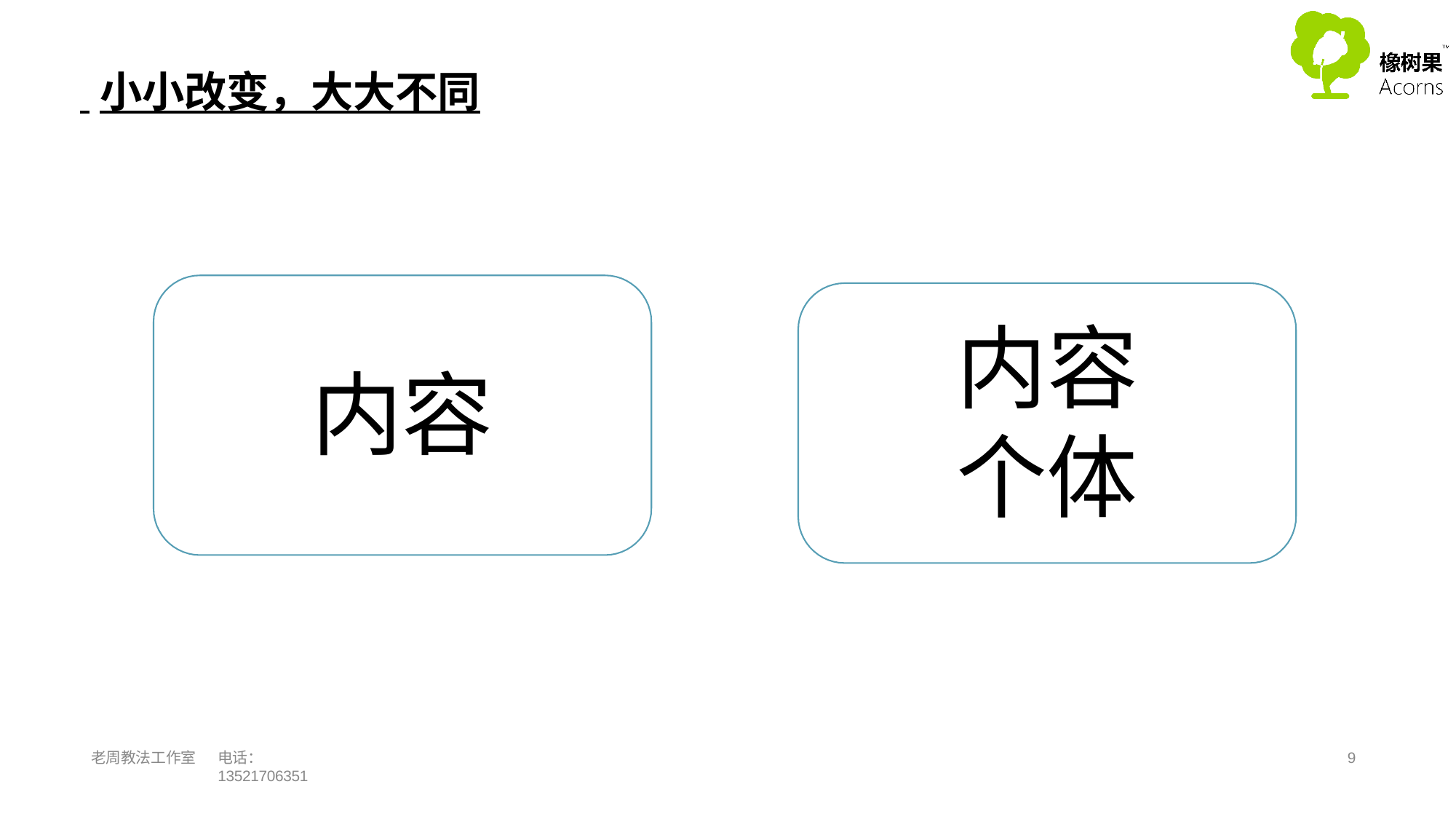

# 小小改变，大大不同

内容 个体
内容
老周教法工作室
电话：13521706351
9